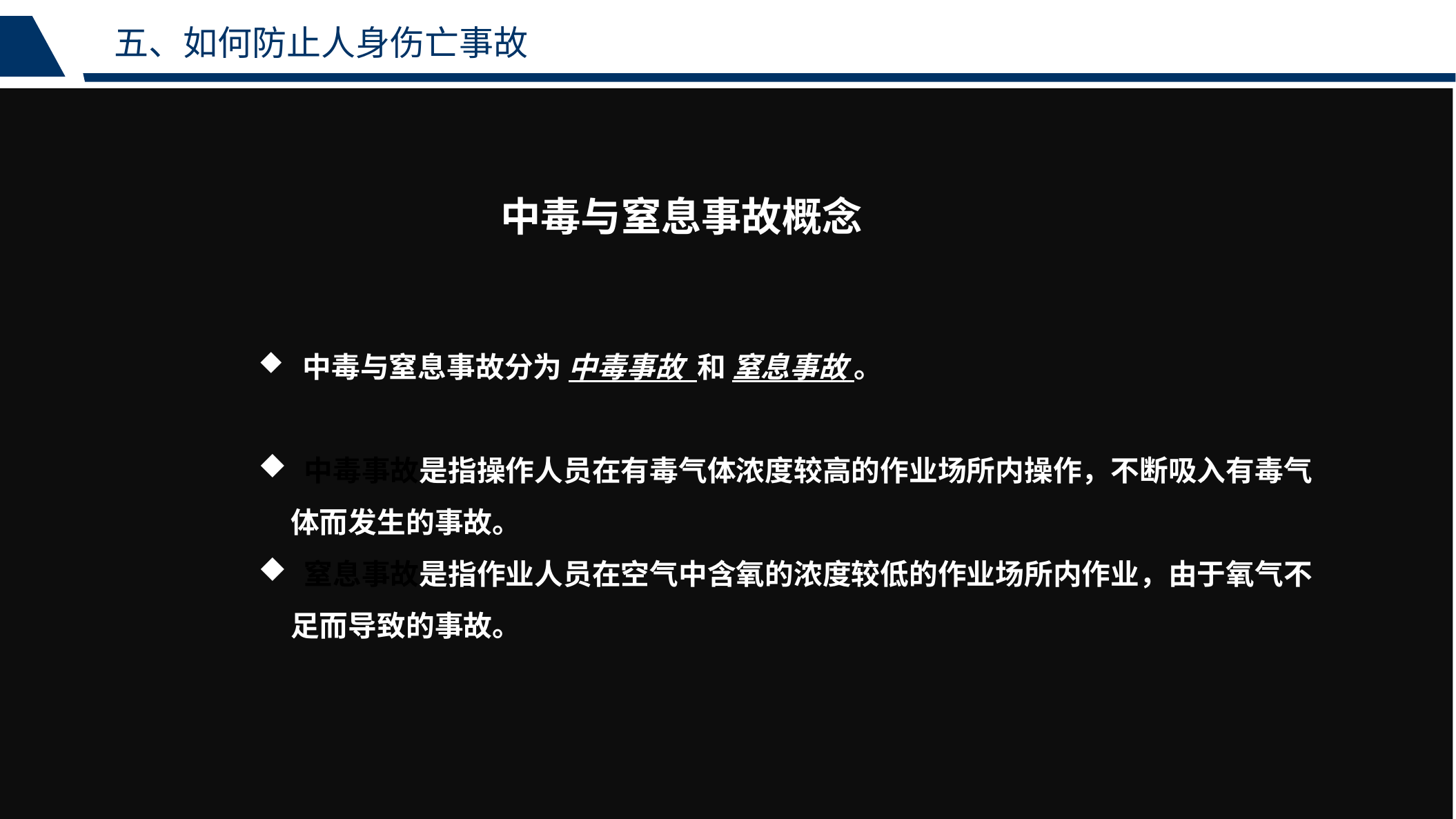

五、如何防止人身伤亡事故

中毒与窒息事故概念
 中毒与窒息事故分为 中毒事故  和 窒息事故 。

 中毒事故是指操作人员在有毒气体浓度较高的作业场所内操作，不断吸入有毒气体而发生的事故。
 窒息事故是指作业人员在空气中含氧的浓度较低的作业场所内作业，由于氧气不足而导致的事故。